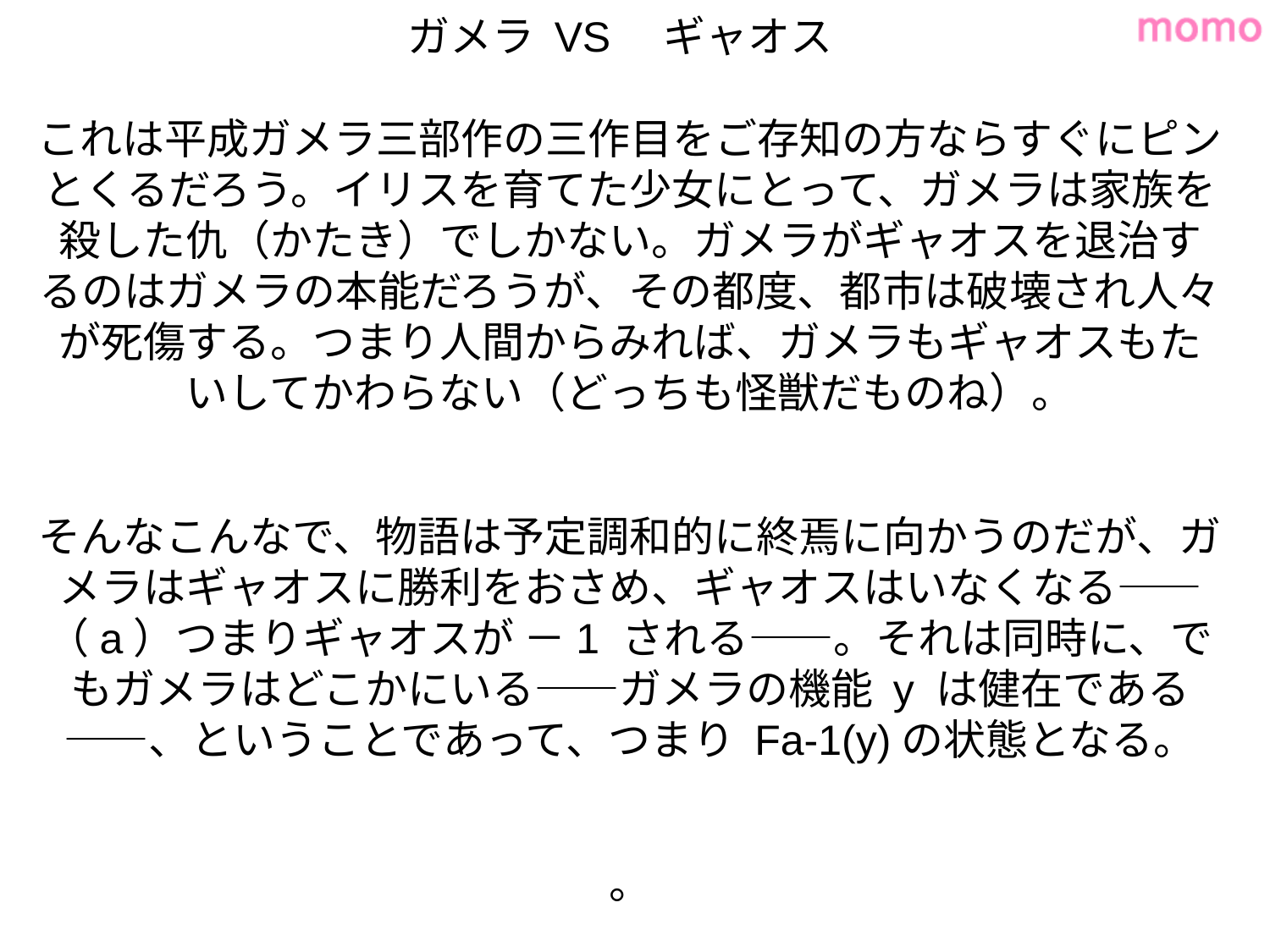

# ガメラ VS　ギャオス
これは平成ガメラ三部作の三作目をご存知の方ならすぐにピンとくるだろう。イリスを育てた少女にとって、ガメラは家族を殺した仇（かたき）でしかない。ガメラがギャオスを退治するのはガメラの本能だろうが、その都度、都市は破壊され人々が死傷する。つまり人間からみれば、ガメラもギャオスもたいしてかわらない（どっちも怪獣だものね）。

そんなこんなで、物語は予定調和的に終焉に向かうのだが、ガメラはギャオスに勝利をおさめ、ギャオスはいなくなる――（a）つまりギャオスが －1 される――。それは同時に、でもガメラはどこかにいる――ガメラの機能 y は健在である――、ということであって、つまり Fa-1(y)の状態となる。

。